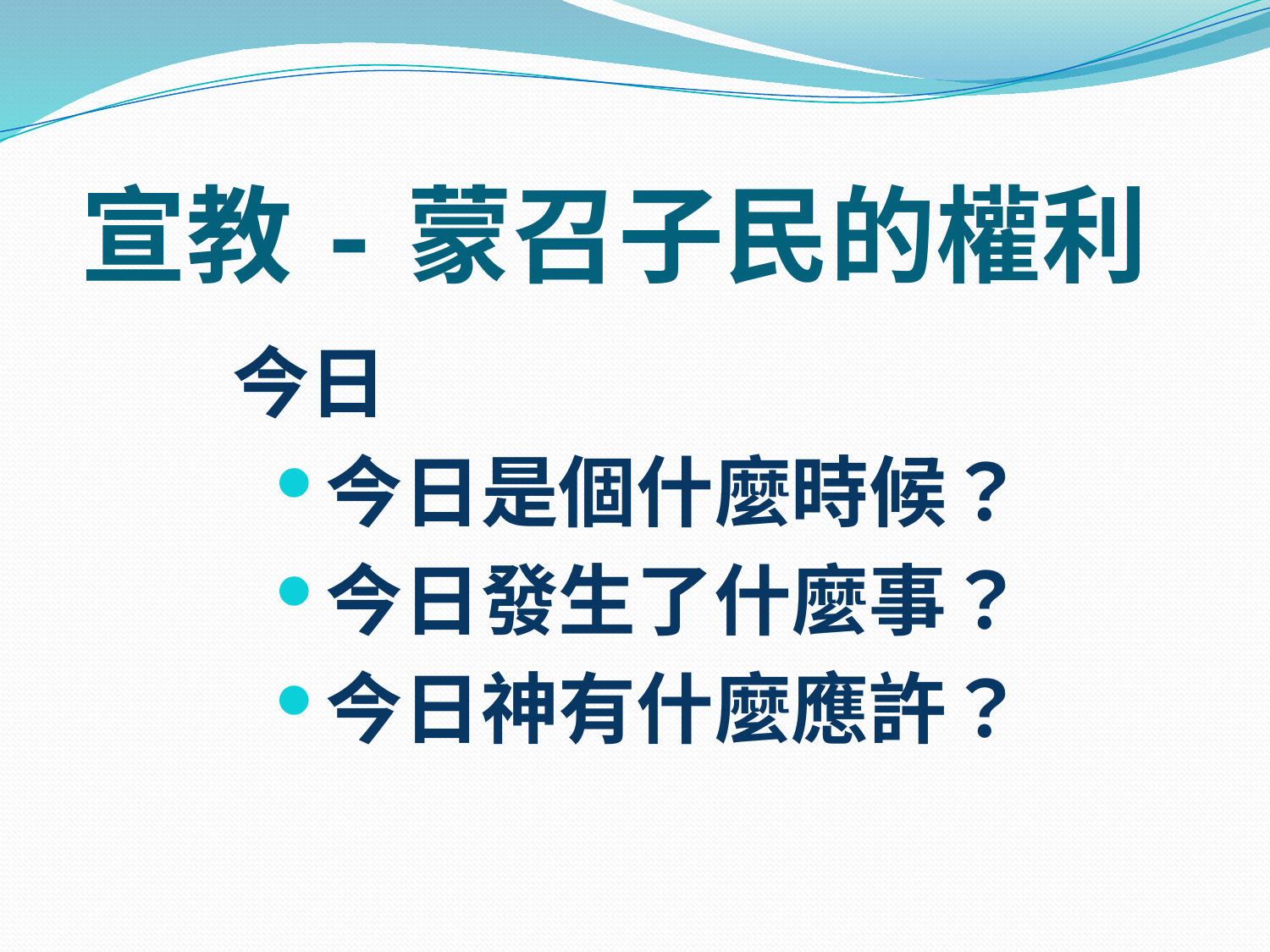

# 宣教-蒙召子民的權利
今日
今日是個什麼時候？
今日發生了什麼事？
今日神有什麼應許？